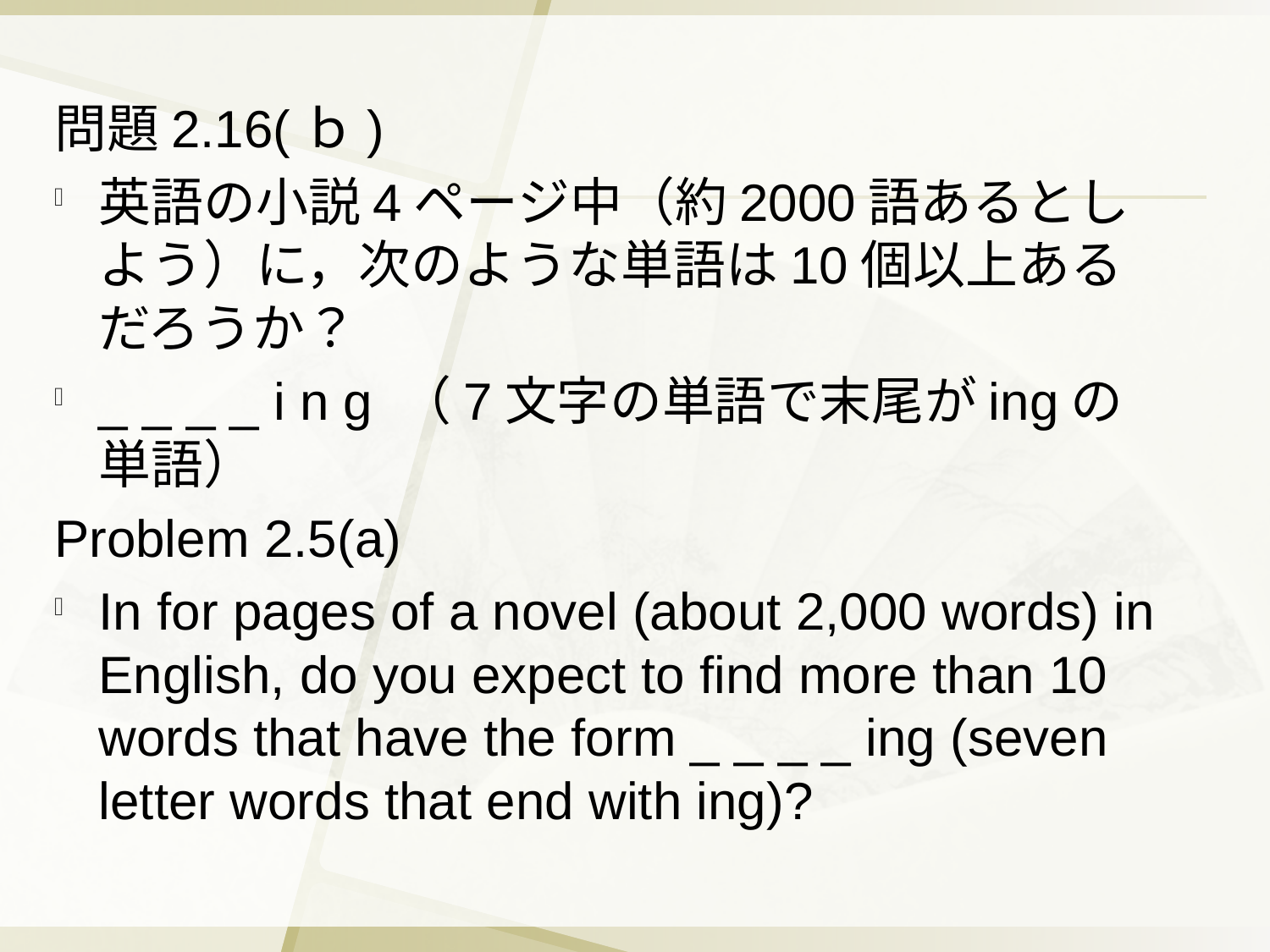

問題2.16(ｂ)
英語の小説4ページ中（約2000語あるとしよう）に，次のような単語は10個以上あるだろうか？
_ _ _ _ i n g （7文字の単語で末尾がingの単語）
Problem 2.5(a)
In for pages of a novel (about 2,000 words) in English, do you expect to find more than 10 words that have the form _ _ _ _ ing (seven letter words that end with ing)?